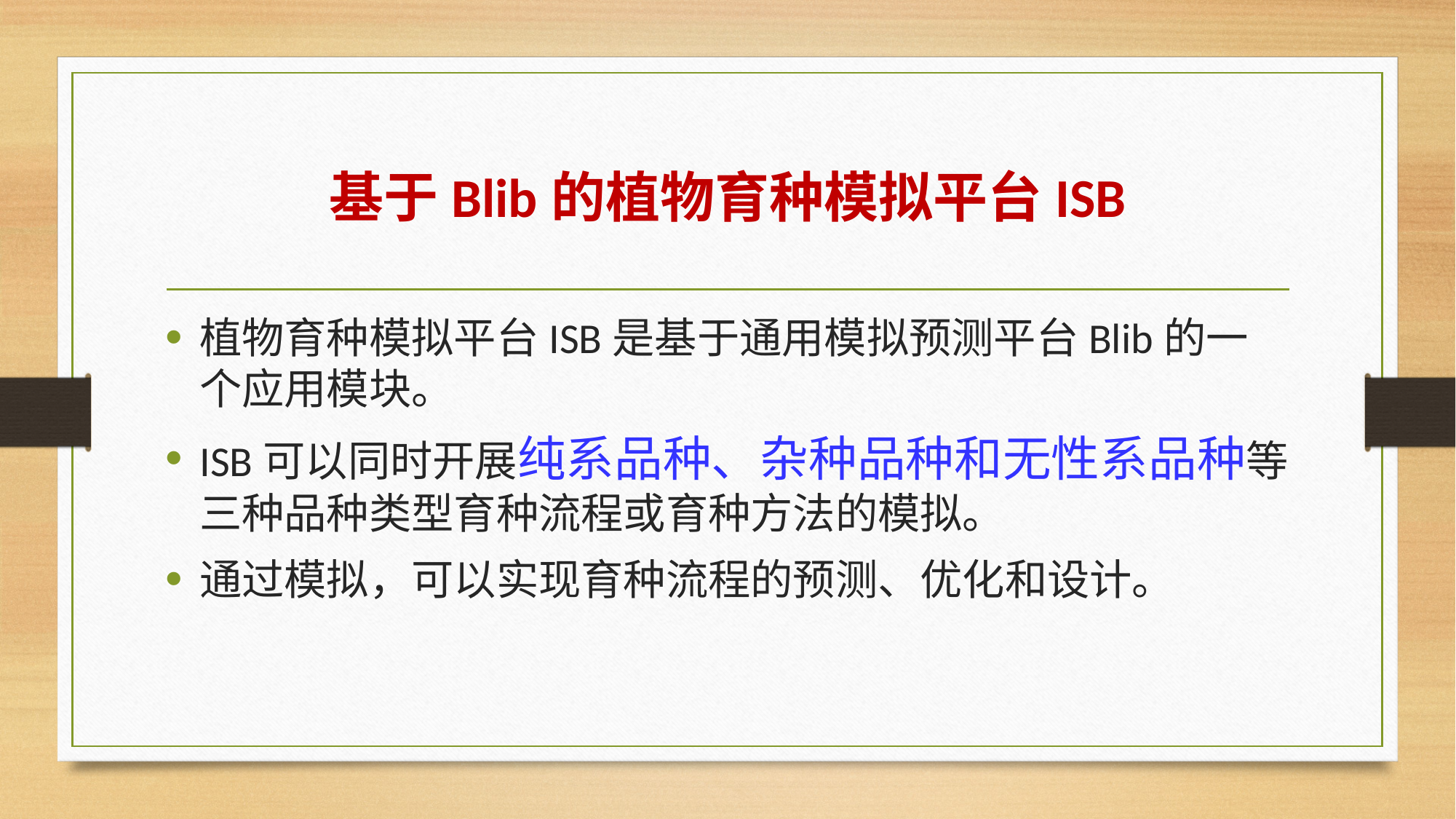

# 基于Blib的植物育种模拟平台ISB
植物育种模拟平台ISB是基于通用模拟预测平台Blib的一个应用模块。
ISB可以同时开展纯系品种、杂种品种和无性系品种等三种品种类型育种流程或育种方法的模拟。
通过模拟，可以实现育种流程的预测、优化和设计。